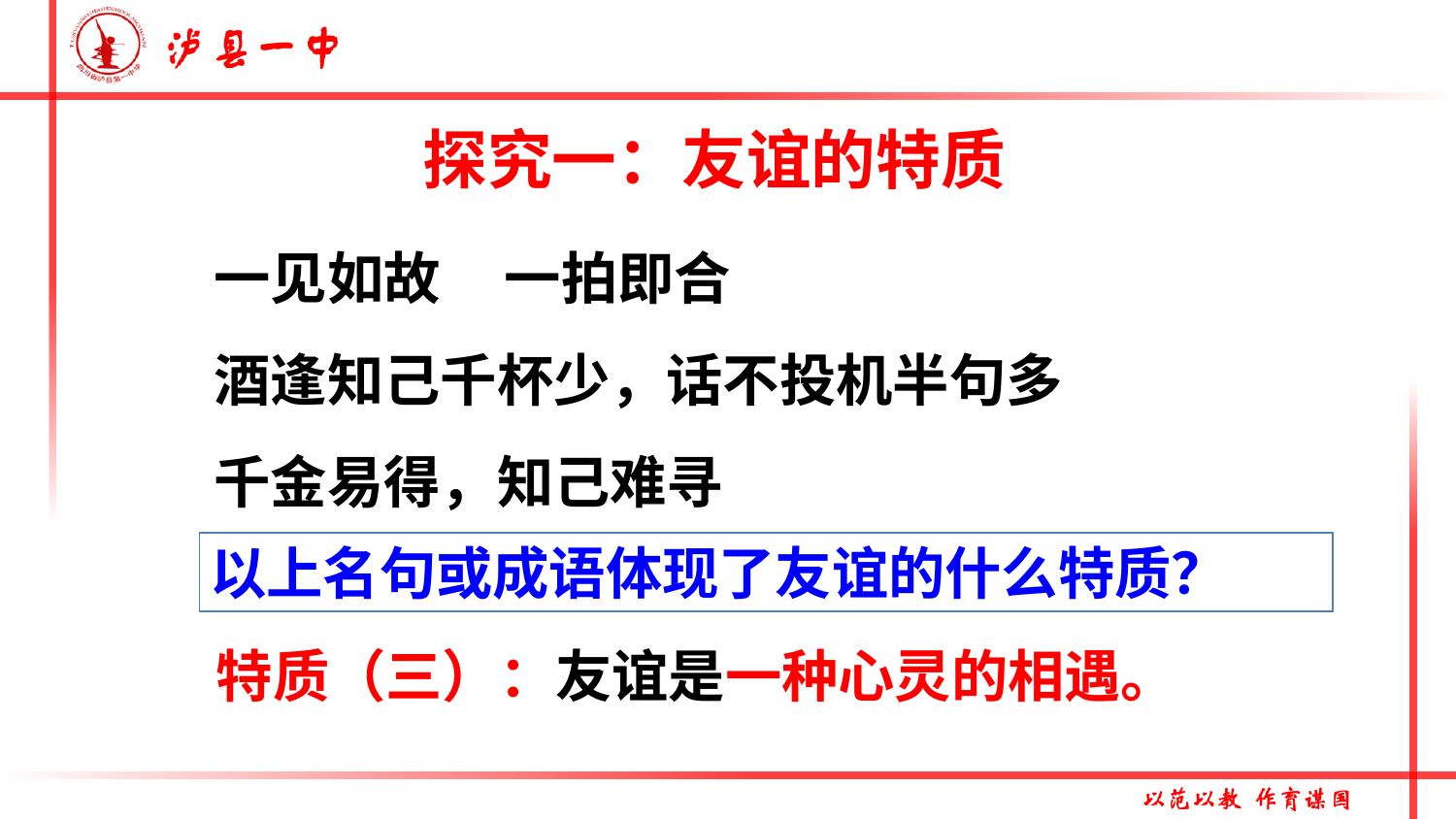

探究一：友谊的特质
一见如故     一拍即合
酒逢知己千杯少，话不投机半句多
千金易得，知己难寻
以上名句或成语体现了友谊的什么特质？
特质（三）：友谊是一种心灵的相遇。